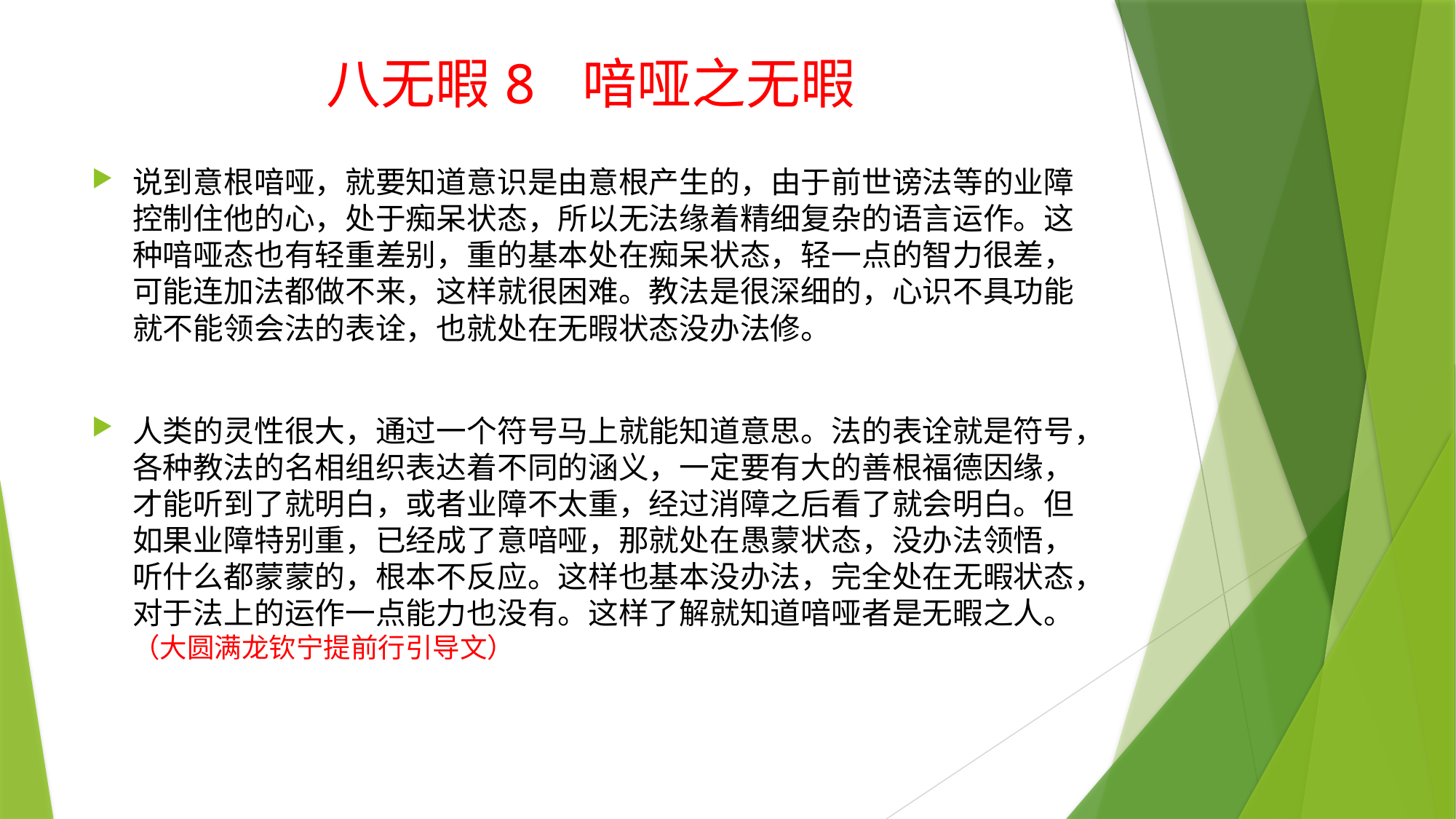

八无暇8 喑哑之无暇
说到意根喑哑，就要知道意识是由意根产生的，由于前世谤法等的业障控制住他的心，处于痴呆状态，所以无法缘着精细复杂的语言运作。这种喑哑态也有轻重差别，重的基本处在痴呆状态，轻一点的智力很差，可能连加法都做不来，这样就很困难。教法是很深细的，心识不具功能就不能领会法的表诠，也就处在无暇状态没办法修。

人类的灵性很大，通过一个符号马上就能知道意思。法的表诠就是符号，各种教法的名相组织表达着不同的涵义，一定要有大的善根福德因缘，才能听到了就明白，或者业障不太重，经过消障之后看了就会明白。但如果业障特别重，已经成了意喑哑，那就处在愚蒙状态，没办法领悟，听什么都蒙蒙的，根本不反应。这样也基本没办法，完全处在无暇状态，对于法上的运作一点能力也没有。这样了解就知道喑哑者是无暇之人。 （大圆满龙钦宁提前行引导文）